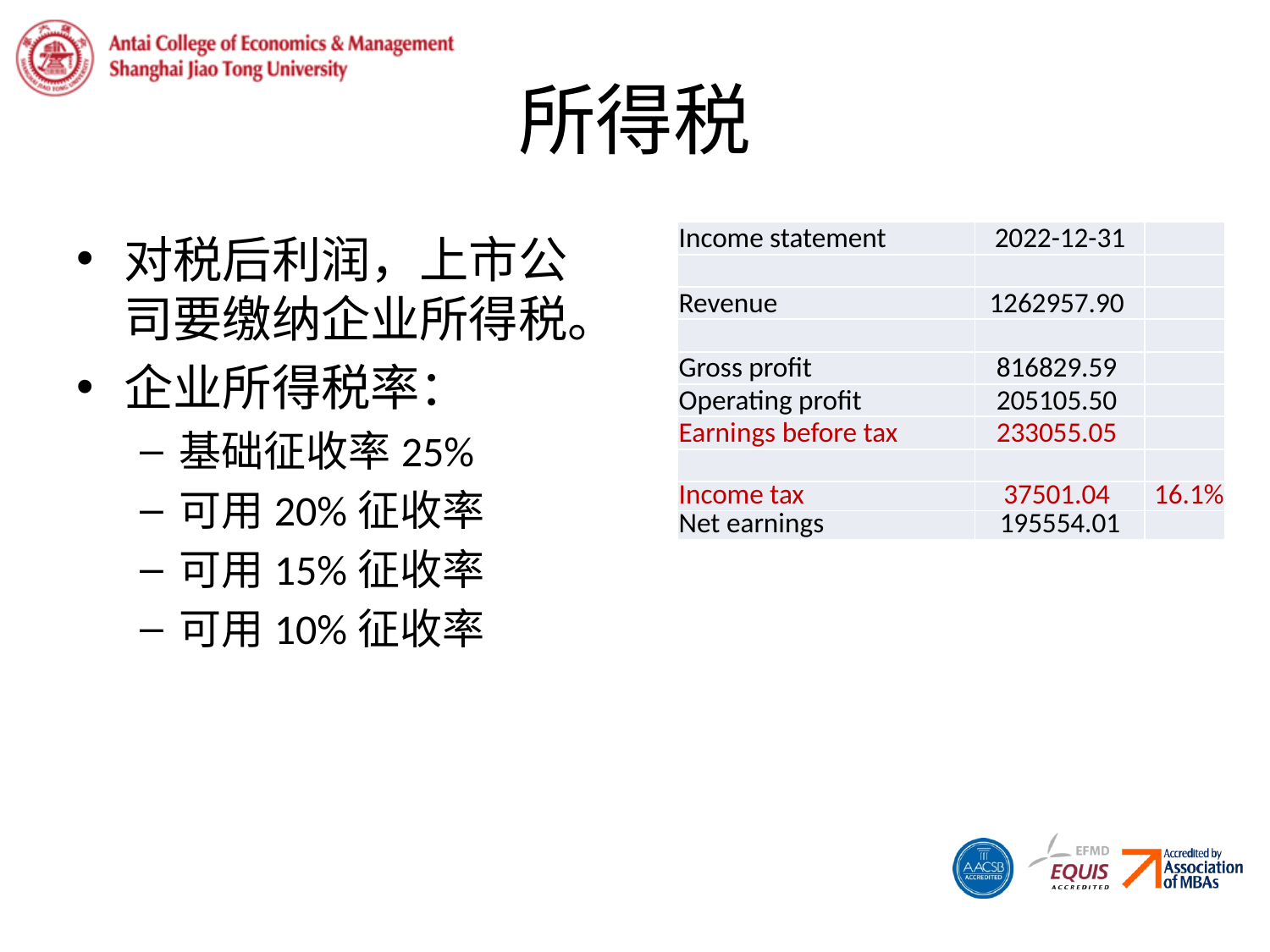

# 所得税
| Income statement | 2022-12-31 |  |
| --- | --- | --- |
|  |  |  |
| Revenue | 1262957.90 |  |
|  |  |  |
| Gross profit | 816829.59 |  |
| Operating profit | 205105.50 |  |
| Earnings before tax | 233055.05 |  |
|  |  |  |
| Income tax | 37501.04 | 16.1% |
| Net earnings | 195554.01 |  |
对税后利润，上市公司要缴纳企业所得税。
企业所得税率：
基础征收率25%
可用20%征收率
可用15%征收率
可用10%征收率